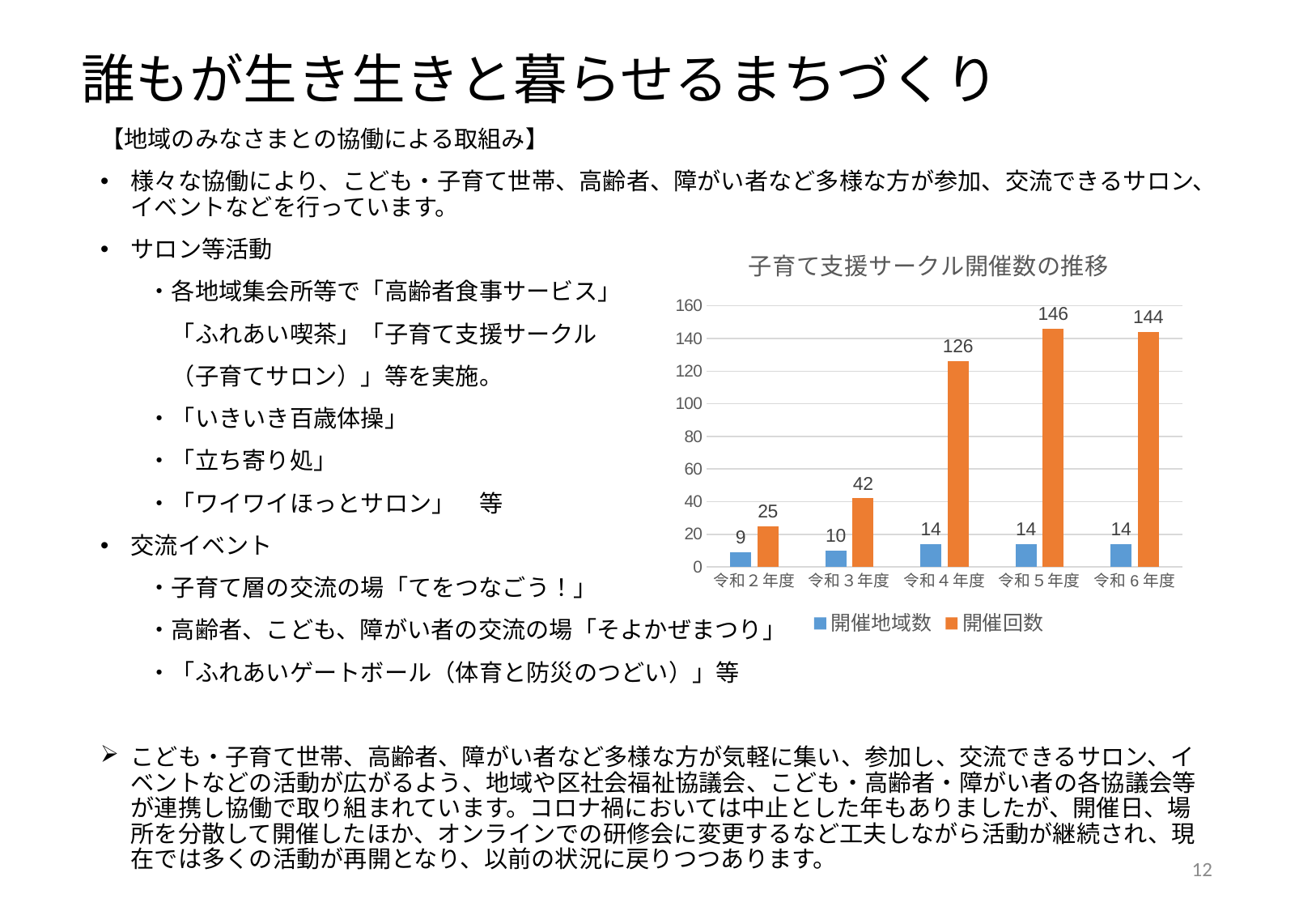

# 誰もが生き生きと暮らせるまちづくり
【地域のみなさまとの協働による取組み】
様々な協働により、こども・子育て世帯、高齢者、障がい者など多様な方が参加、交流できるサロン、イベントなどを行っています。
サロン等活動
　　・各地域集会所等で「高齢者食事サービス」
　　　「ふれあい喫茶」「子育て支援サークル
　　　（子育てサロン）」等を実施。
　　・「いきいき百歳体操」
　　・「立ち寄り処」
　　・「ワイワイほっとサロン」　等
交流イベント
　　・子育て層の交流の場「てをつなごう！」
　　・高齢者、こども、障がい者の交流の場「そよかぜまつり」
　　・「ふれあいゲートボール（体育と防災のつどい）」等

こども・子育て世帯、高齢者、障がい者など多様な方が気軽に集い、参加し、交流できるサロン、イベントなどの活動が広がるよう、地域や区社会福祉協議会、こども・高齢者・障がい者の各協議会等が連携し協働で取り組まれています。コロナ禍においては中止とした年もありましたが、開催日、場所を分散して開催したほか、オンラインでの研修会に変更するなど工夫しながら活動が継続され、現在では多くの活動が再開となり、以前の状況に戻りつつあります。

### Chart: 子育て支援サークル開催数の推移

| Category | 開催地域数 | 開催回数 |
|---|---|---|
| 令和２年度 | 9.0 | 25.0 |
| 令和３年度 | 10.0 | 42.0 |
| 令和４年度 | 14.0 | 126.0 |
| 令和５年度 | 14.0 | 146.0 |
| 令和6年度 | 14.0 | 144.0 |
12